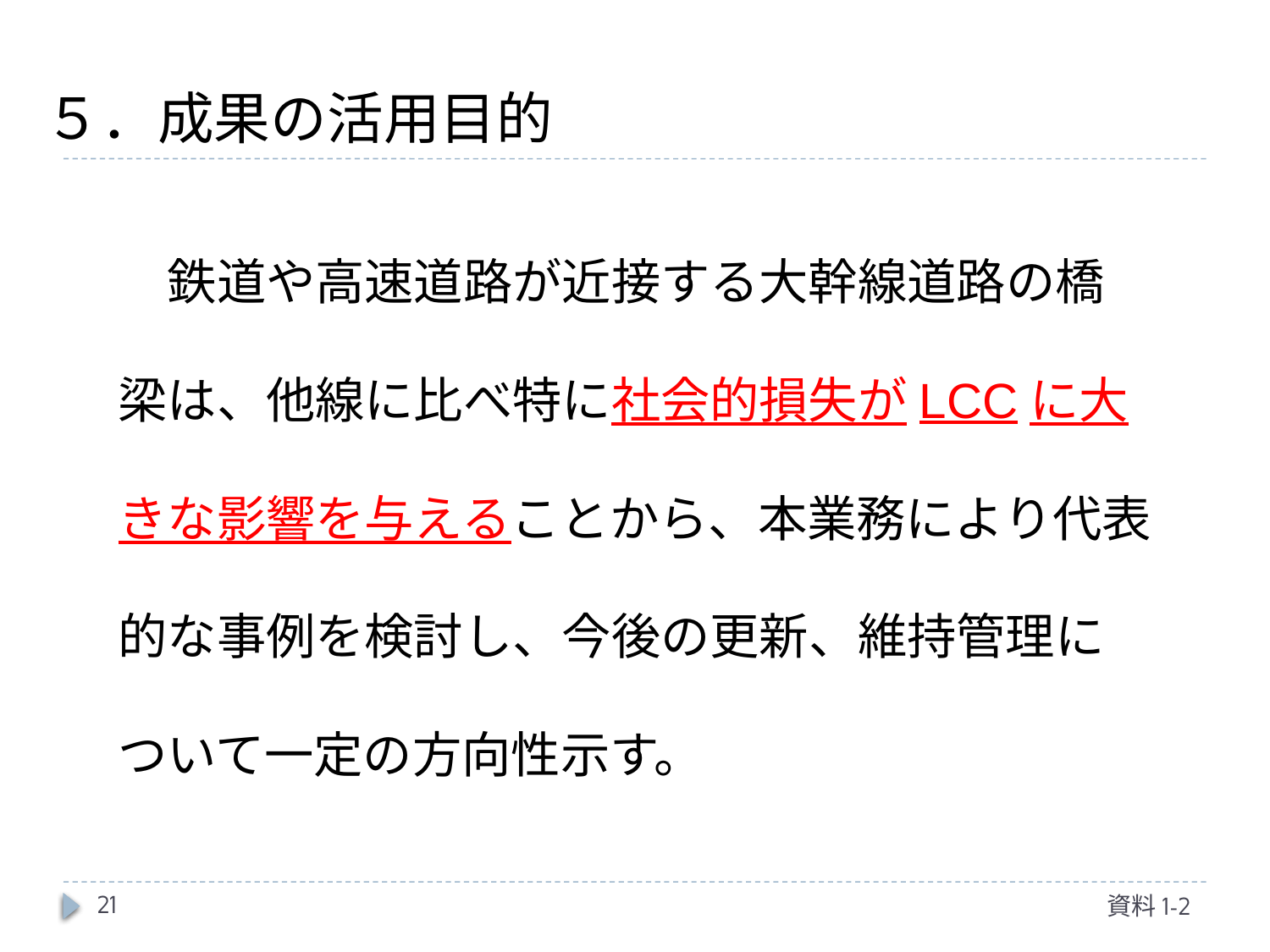

# ５．成果の活用目的
　鉄道や高速道路が近接する大幹線道路の橋梁は、他線に比べ特に社会的損失がLCCに大きな影響を与えることから、本業務により代表的な事例を検討し、今後の更新、維持管理について一定の方向性示す。
21
資料1-2